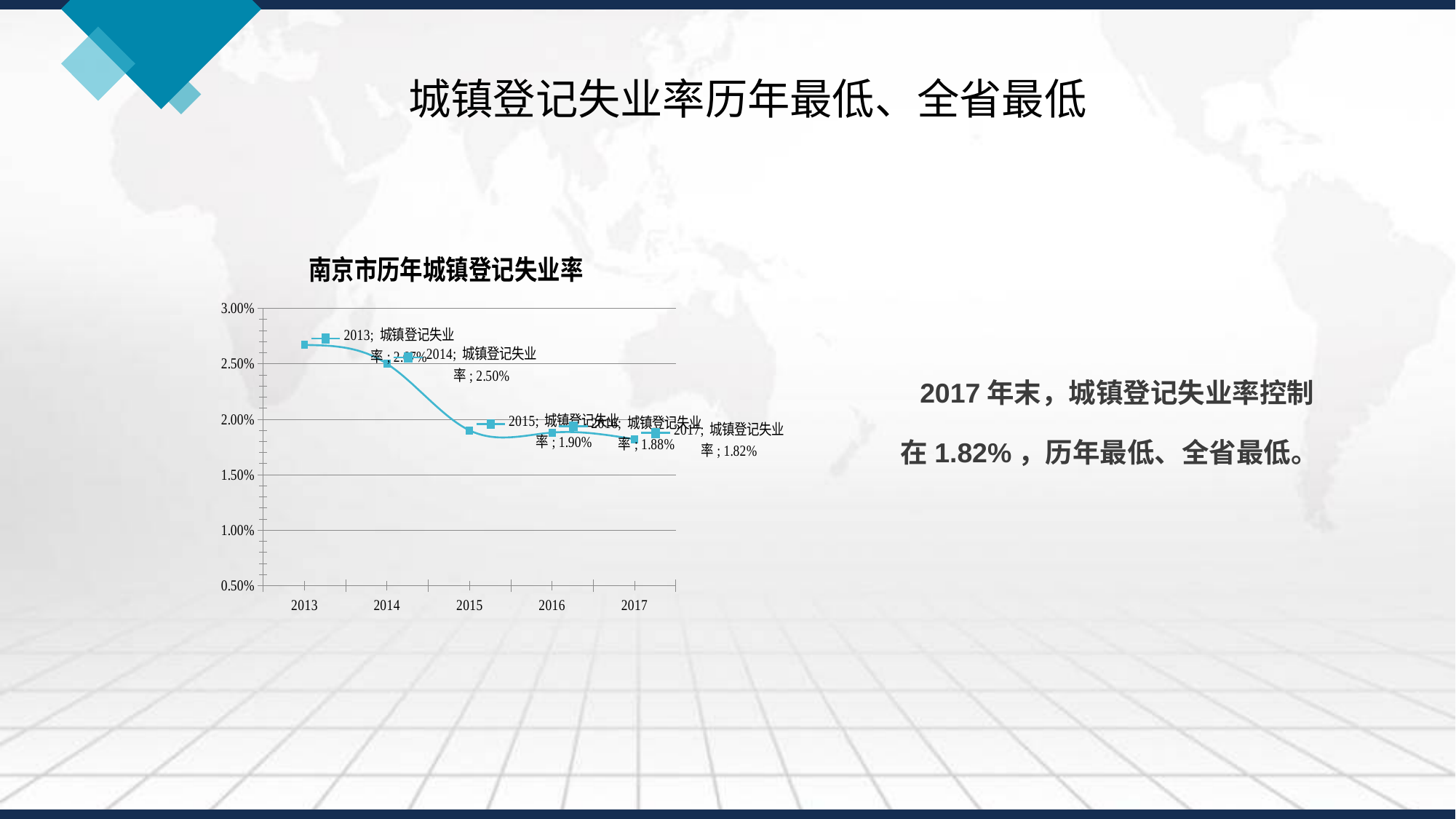

# 城镇登记失业率历年最低、全省最低

### Chart: 南京市历年城镇登记失业率

| Category | 城镇登记失业率 |
|---|---|
| 2013 | 0.026700000000000005 |
| 2014 | 0.025000000000000012 |
| 2015 | 0.019000000000000017 |
| 2016 | 0.018800000000000015 |
| 2017 | 0.018200000000000015 |
  2017年末，城镇登记失业率控制在1.82%，历年最低、全省最低。